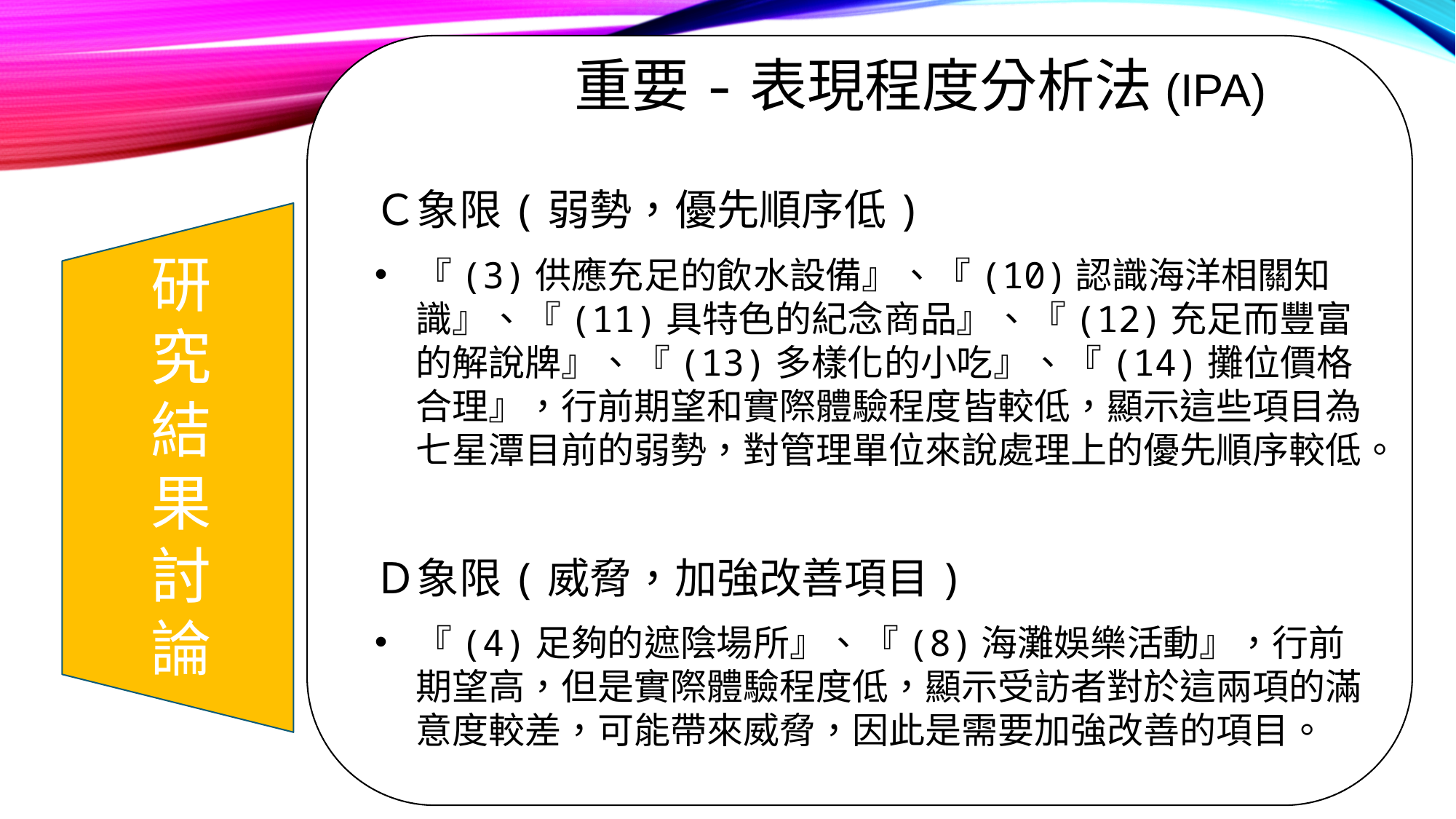

# 重要-表現程度分析法(IPA)
Ｃ象限(弱勢，優先順序低)
『(3)供應充足的飲水設備』、『(10)認識海洋相關知識』、『(11)具特色的紀念商品』、『(12)充足而豐富的解說牌』、『(13)多樣化的小吃』、『(14)攤位價格合理』，行前期望和實際體驗程度皆較低，顯示這些項目為七星潭目前的弱勢，對管理單位來說處理上的優先順序較低。

Ｄ象限(威脅，加強改善項目)
『(4)足夠的遮陰場所』、『(8)海灘娛樂活動』，行前期望高，但是實際體驗程度低，顯示受訪者對於這兩項的滿意度較差，可能帶來威脅，因此是需要加強改善的項目。
研究結果討論